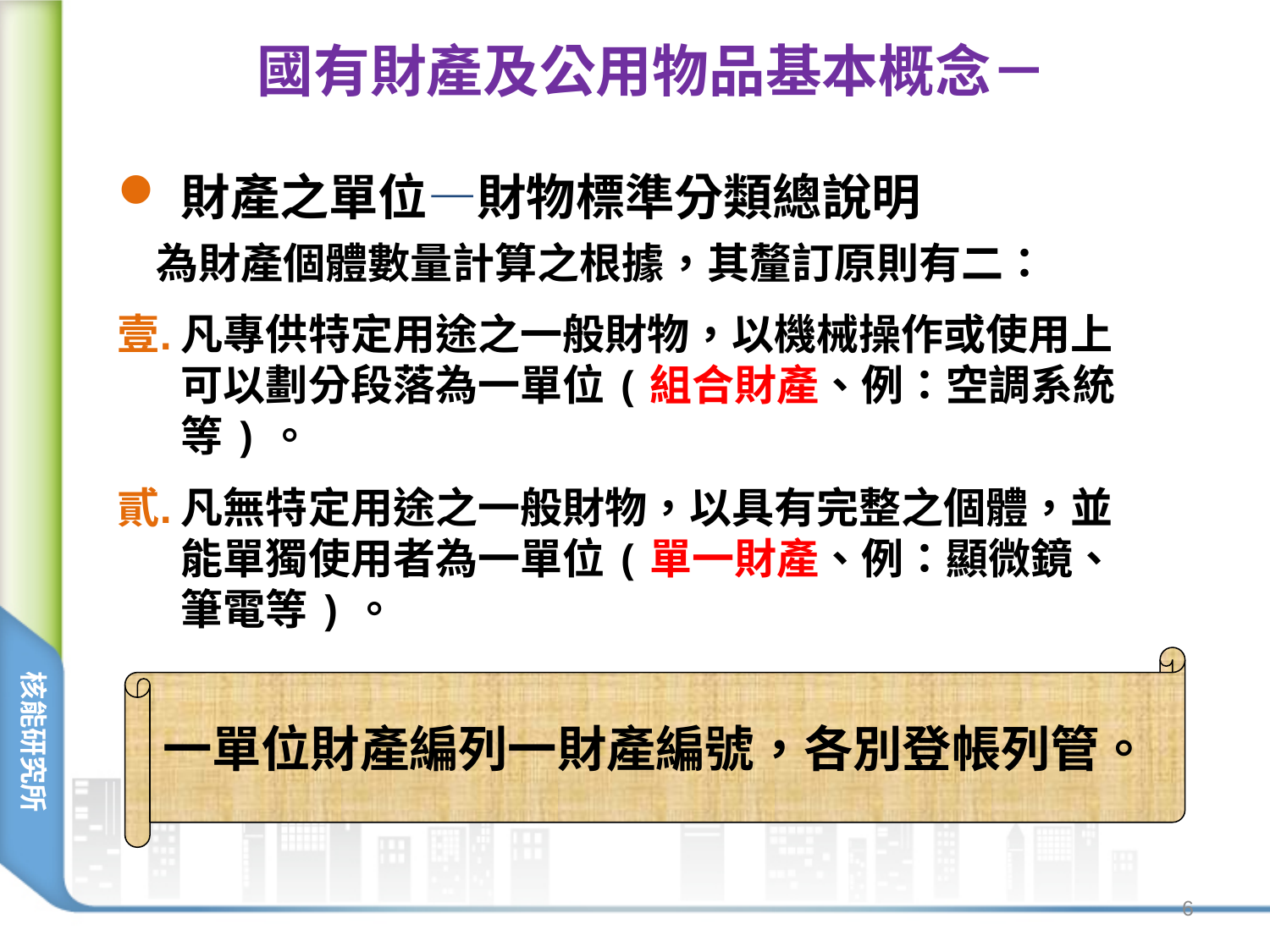

國有財產及公用物品基本概念－
財產之單位—財物標準分類總說明
   為財產個體數量計算之根據，其釐訂原則有二：
凡專供特定用途之一般財物，以機械操作或使用上可以劃分段落為一單位(組合財產、例：空調系統等)。
凡無特定用途之一般財物，以具有完整之個體，並能單獨使用者為一單位(單一財產、例：顯微鏡、筆電等)。
一單位財產編列一財產編號，各別登帳列管。
6